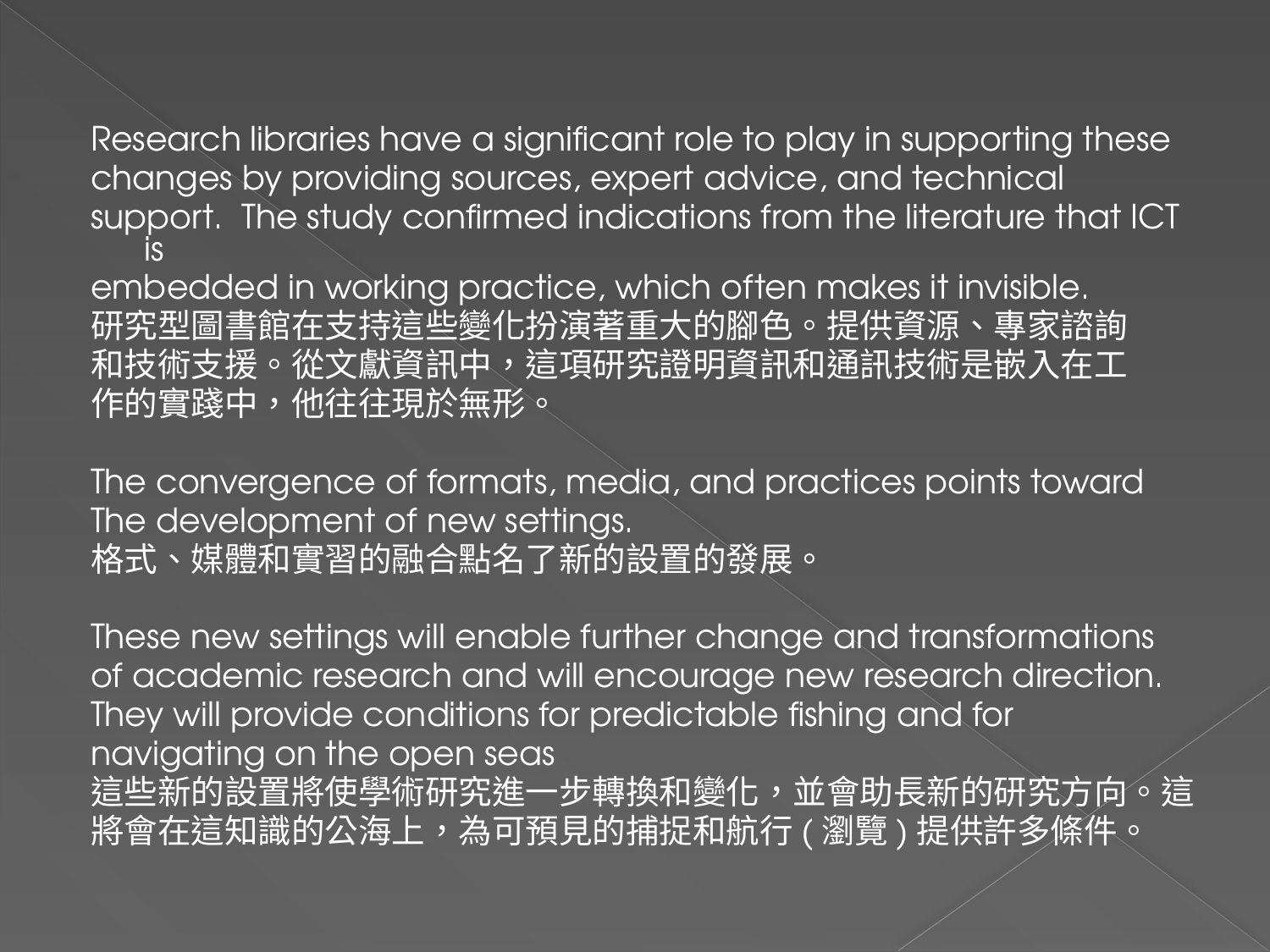

#
Research libraries have a significant role to play in supporting these
changes by providing sources, expert advice, and technical
support.  The study confirmed indications from the literature that ICT is
embedded in working practice, which often makes it invisible.
研究型圖書館在支持這些變化扮演著重大的腳色。提供資源、專家諮詢
和技術支援。從文獻資訊中，這項研究證明資訊和通訊技術是嵌入在工
作的實踐中，他往往現於無形。

The convergence of formats, media, and practices points toward
The development of new settings.
格式、媒體和實習的融合點名了新的設置的發展。

These new settings will enable further change and transformations
of academic research and will encourage new research direction.
They will provide conditions for predictable fishing and for
navigating on the open seas
這些新的設置將使學術研究進一步轉換和變化，並會助長新的研究方向。這
將會在這知識的公海上，為可預見的捕捉和航行(瀏覽)提供許多條件。